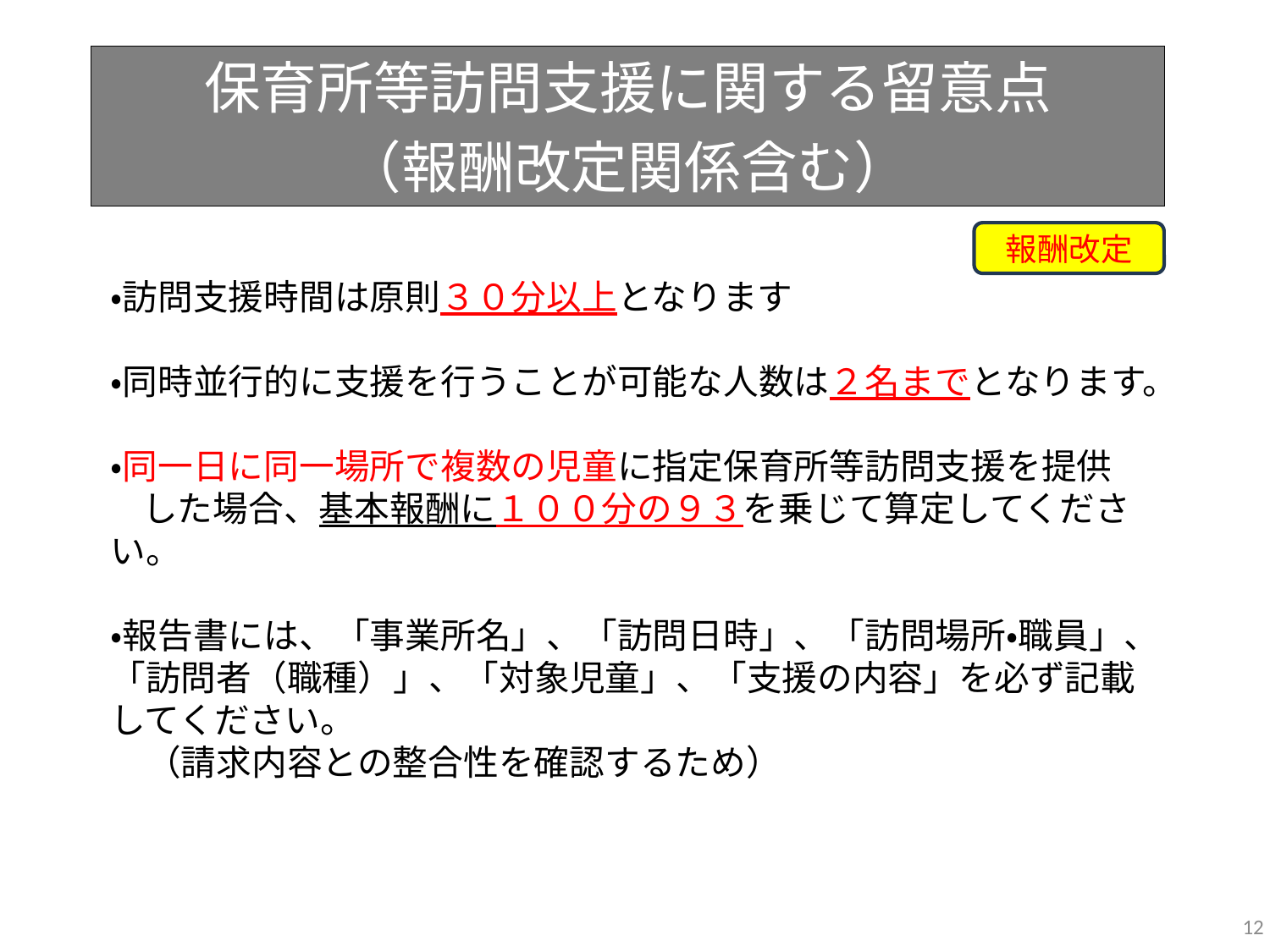

保育所等訪問支援に関する留意点
（報酬改定関係含む）
報酬改定

・訪問支援時間は原則３０分以上となります

・同時並行的に支援を行うことが可能な人数は２名までとなります。

・同一日に同一場所で複数の児童に指定保育所等訪問支援を提供
   した場合、基本報酬に１００分の９３を乗じて算定してください。

・報告書には、「事業所名」、「訪問日時」、「訪問場所・職員」、「訪問者（職種）」、「対象児童」、「支援の内容」を必ず記載してください。
　（請求内容との整合性を確認するため）
12